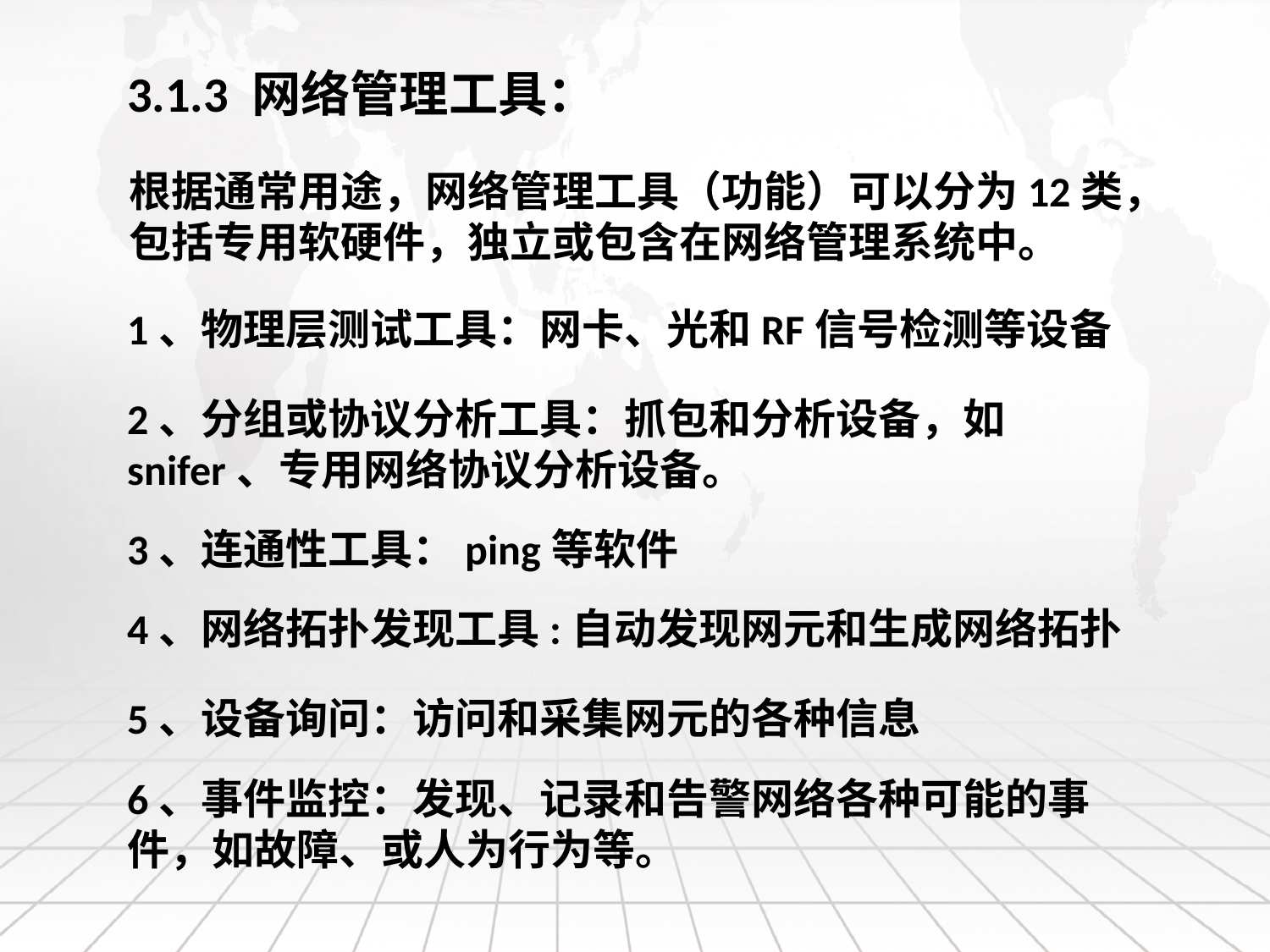

3.1.3 网络管理工具：
根据通常用途，网络管理工具（功能）可以分为12类，包括专用软硬件，独立或包含在网络管理系统中。
1、物理层测试工具：网卡、光和RF信号检测等设备
2、分组或协议分析工具：抓包和分析设备，如snifer、专用网络协议分析设备。
3、连通性工具：ping等软件
4、网络拓扑发现工具:自动发现网元和生成网络拓扑
5、设备询问：访问和采集网元的各种信息
6、事件监控：发现、记录和告警网络各种可能的事件，如故障、或人为行为等。